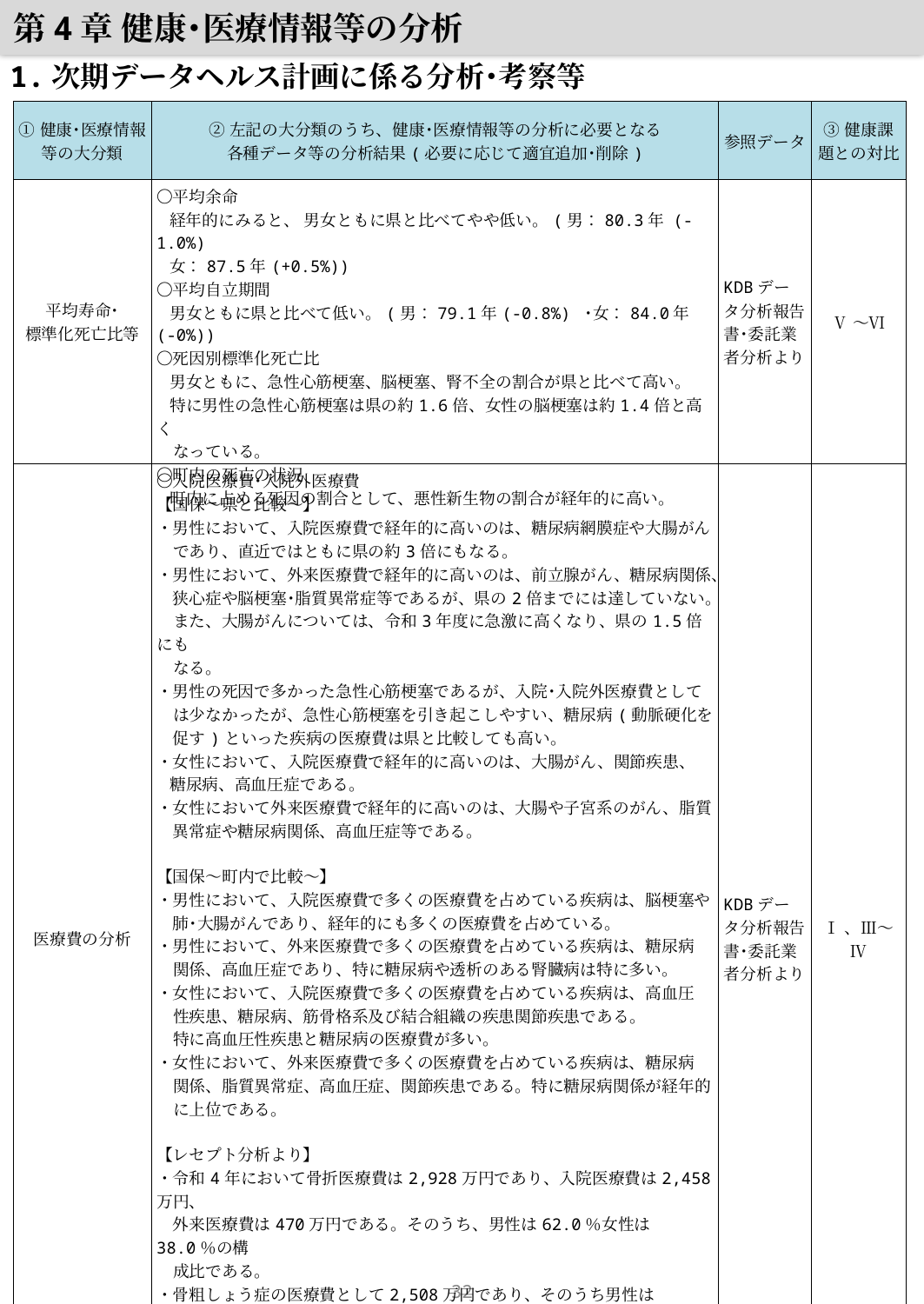

第4章 健康･医療情報等の分析
1.次期データヘルス計画に係る分析･考察等
| ①健康･医療情報等の大分類 | ②左記の大分類のうち、健康･医療情報等の分析に必要となる 各種データ等の分析結果(必要に応じて適宜追加･削除) | 参照データ | ③健康課題との対比 |
| --- | --- | --- | --- |
| 平均寿命･ 標準化死亡比等 | 〇平均余命 経年的にみると、 男女ともに県と比べてやや低い。(男：80.3年 (-1.0%) 女：87.5年(+0.5%)) 〇平均自立期間 男女ともに県と比べて低い。(男：79.1年(-0.8%) ･女：84.0年(-0%)) 〇死因別標準化死亡比 男女ともに、急性心筋梗塞、脳梗塞、腎不全の割合が県と比べて高い。 特に男性の急性心筋梗塞は県の約1.6倍、女性の脳梗塞は約1.4倍と高く 　なっている。 〇町内の死亡の状況 町内に占める死因の割合として、悪性新生物の割合が経年的に高い。 | KDBデータ分析報告書･委託業者分析より | Ⅴ～Ⅵ |
| 医療費の分析 | 〇入院医療費･入院外医療費 【国保～県と比較～】 ・男性において、入院医療費で経年的に高いのは、糖尿病網膜症や大腸がん 　であり、直近ではともに県の約3倍にもなる。 ・男性において、外来医療費で経年的に高いのは、前立腺がん、糖尿病関係、 　狭心症や脳梗塞･脂質異常症等であるが、県の2倍までには達していない。 　また、大腸がんについては、令和3年度に急激に高くなり、県の1.5倍にも 　なる。 ・男性の死因で多かった急性心筋梗塞であるが、入院･入院外医療費として 　は少なかったが、急性心筋梗塞を引き起こしやすい、糖尿病(動脈硬化を 　促す)といった疾病の医療費は県と比較しても高い。 ・女性において、入院医療費で経年的に高いのは、大腸がん、関節疾患、 糖尿病、高血圧症である。 ・女性において外来医療費で経年的に高いのは、大腸や子宮系のがん、脂質 　異常症や糖尿病関係、高血圧症等である。 【国保～町内で比較～】 ・男性において、入院医療費で多くの医療費を占めている疾病は、脳梗塞や 　肺･大腸がんであり、経年的にも多くの医療費を占めている。 ・男性において、外来医療費で多くの医療費を占めている疾病は、糖尿病 　関係、高血圧症であり、特に糖尿病や透析のある腎臓病は特に多い。 ・女性において、入院医療費で多くの医療費を占めている疾病は、高血圧 　性疾患、糖尿病、筋骨格系及び結合組織の疾患関節疾患である。 　特に高血圧性疾患と糖尿病の医療費が多い。 ・女性において、外来医療費で多くの医療費を占めている疾病は、糖尿病 　関係、脂質異常症、高血圧症、関節疾患である。特に糖尿病関係が経年的 　に上位である。 【レセプト分析より】 ・令和4年において骨折医療費は2,928万円であり、入院医療費は2,458万円、 　外来医療費は470万円である。そのうち、男性は62.0％女性は38.0％の構　 　成比である。 ・骨粗しょう症の医療費として2,508万円であり、そのうち男性は12.8％に 　対して女性は87.2％である。骨粗しょう症関連の骨折の内訳として、「椎 　体骨折」が1番多く構成比の53.4％を占めている。 〇ジェネリック医薬品普及率 　増加傾向にはあるが、だんだん増加率は緩やかになってきている。 （伸び悩んでいる印象） 〇重複、頻回受診数、重複服薬者数 　全体的にみると少しずつ減少してきている。 | KDBデータ分析報告書･委託業者分析より | Ⅰ、Ⅲ～Ⅳ |
32